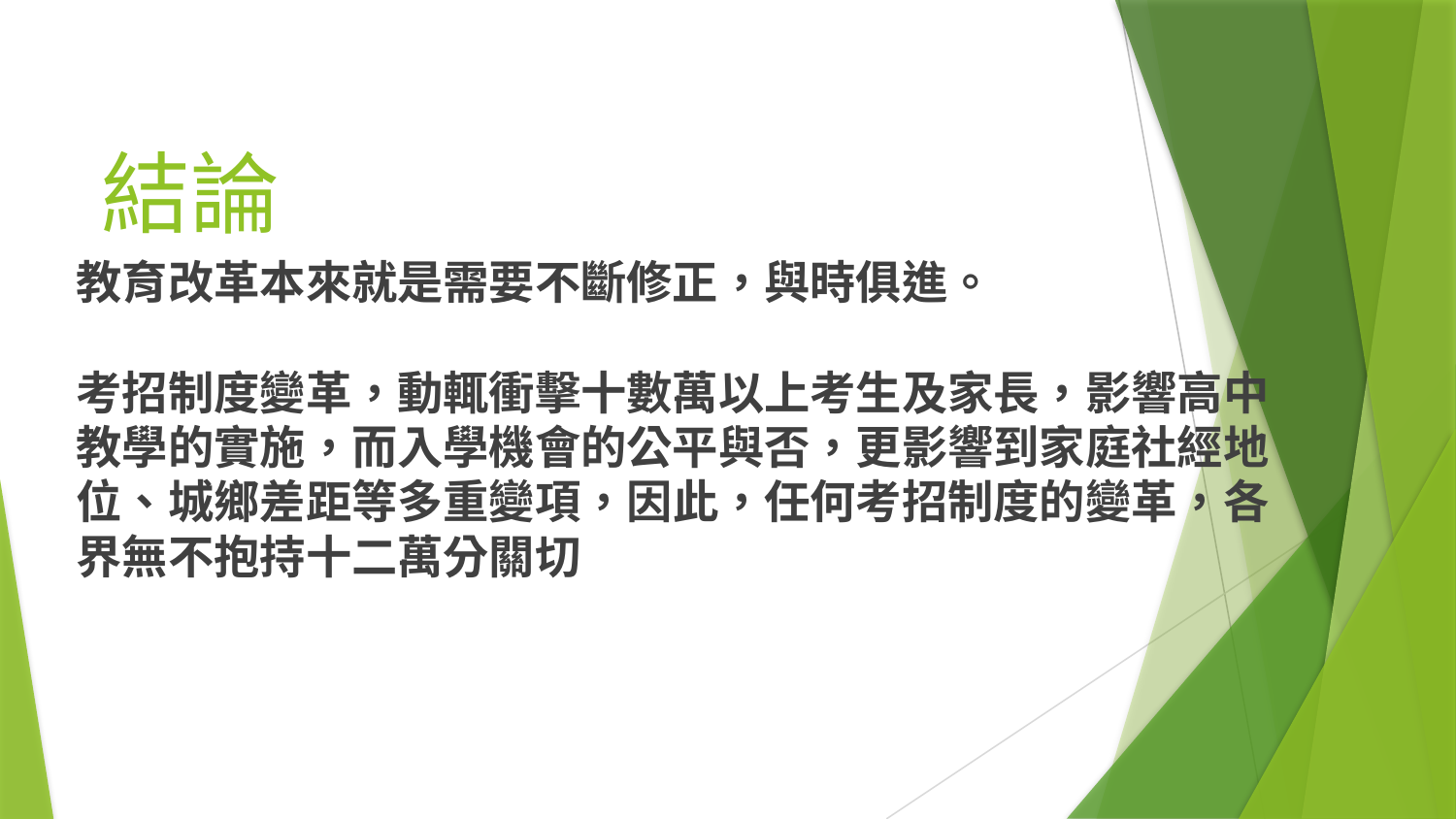

# 結論
教育改革本來就是需要不斷修正，與時俱進。

考招制度變革，動輒衝擊十數萬以上考生及家長，影響高中教學的實施，而入學機會的公平與否，更影響到家庭社經地位、城鄉差距等多重變項，因此，任何考招制度的變革，各界無不抱持十二萬分關切